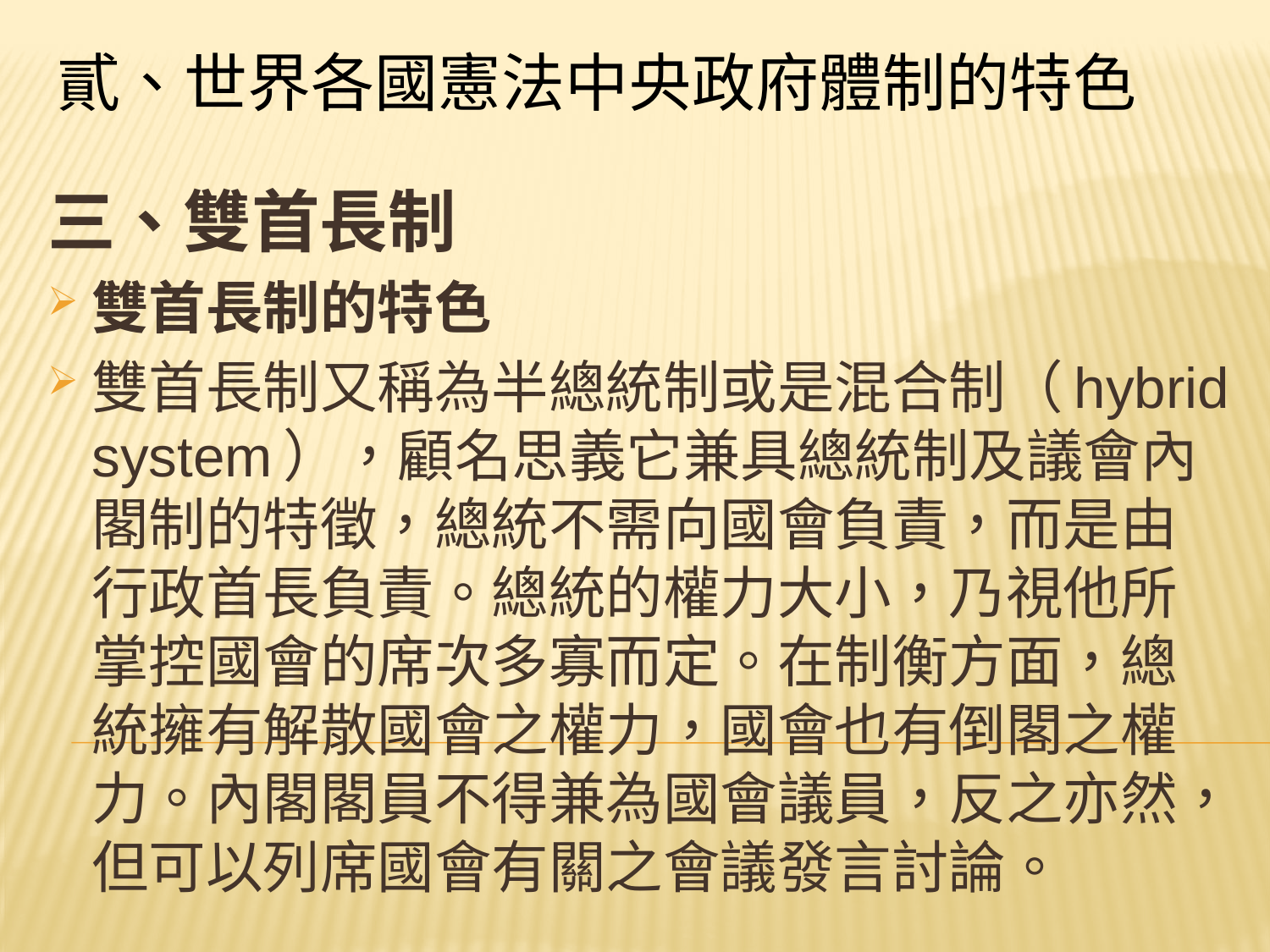

# 貳、世界各國憲法中央政府體制的特色
三、雙首長制
雙首長制的特色
雙首長制又稱為半總統制或是混合制（hybrid system），顧名思義它兼具總統制及議會內閣制的特徵，總統不需向國會負責，而是由行政首長負責。總統的權力大小，乃視他所掌控國會的席次多寡而定。在制衡方面，總統擁有解散國會之權力，國會也有倒閣之權力。內閣閣員不得兼為國會議員，反之亦然，但可以列席國會有關之會議發言討論。